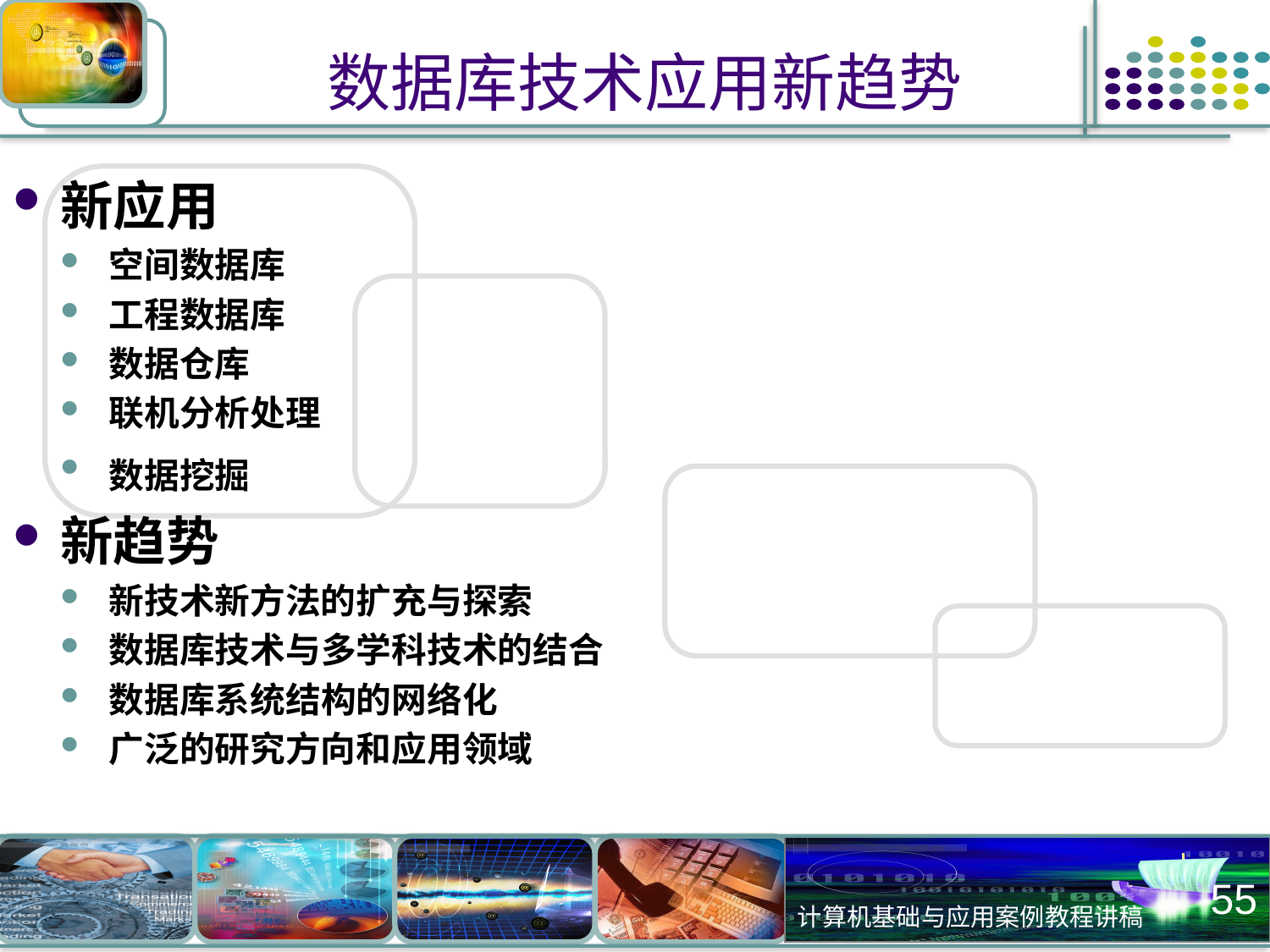

# 数据库技术应用新趋势
新应用
空间数据库
工程数据库
数据仓库
联机分析处理
数据挖掘
新趋势
新技术新方法的扩充与探索
数据库技术与多学科技术的结合
数据库系统结构的网络化
广泛的研究方向和应用领域
55